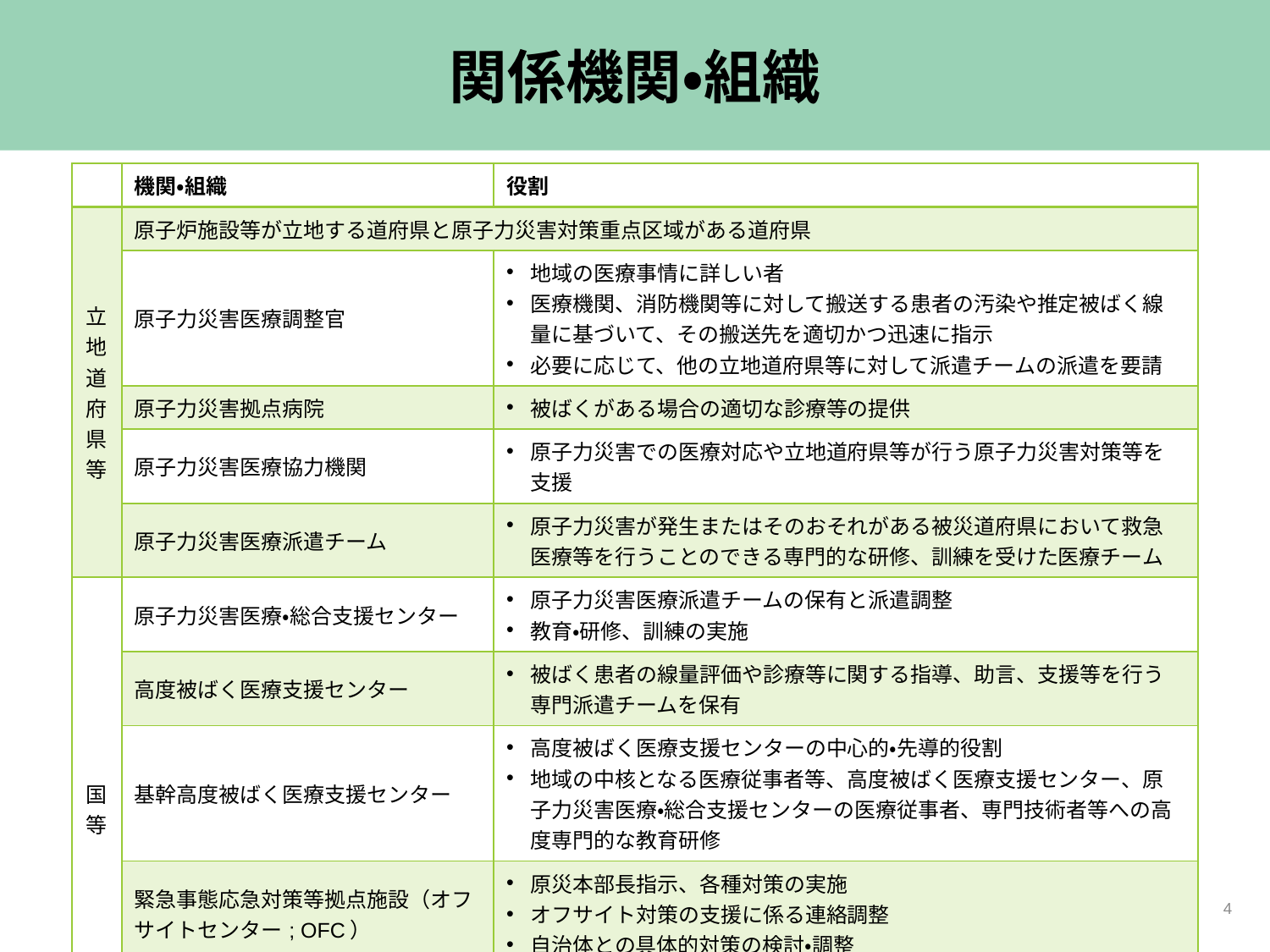

# 関係機関・組織
|  | 機関・組織 | 役割 |
| --- | --- | --- |
| 立地道府県等 | 原子炉施設等が立地する道府県と原子力災害対策重点区域がある道府県 |  |
|  | 原子力災害医療調整官 | 地域の医療事情に詳しい者 医療機関、消防機関等に対して搬送する患者の汚染や推定被ばく線量に基づいて、その搬送先を適切かつ迅速に指示 必要に応じて、他の立地道府県等に対して派遣チームの派遣を要請 |
|  | 原子力災害拠点病院 | 被ばくがある場合の適切な診療等の提供 |
|  | 原子力災害医療協力機関 | 原子力災害での医療対応や立地道府県等が行う原子力災害対策等を支援 |
|  | 原子力災害医療派遣チーム | 原子力災害が発生またはそのおそれがある被災道府県において救急医療等を行うことのできる専門的な研修、訓練を受けた医療チーム |
| 国等 | 原子力災害医療・総合支援センター | 原子力災害医療派遣チームの保有と派遣調整 教育・研修、訓練の実施 |
|  | 高度被ばく医療支援センター | 被ばく患者の線量評価や診療等に関する指導、助言、支援等を行う専門派遣チームを保有 |
|  | 基幹高度被ばく医療支援センター | 高度被ばく医療支援センターの中心的・先導的役割 地域の中核となる医療従事者等、高度被ばく医療支援センター、原子力災害医療・総合支援センターの医療従事者、専門技術者等への高度専門的な教育研修 |
|  | 緊急事態応急対策等拠点施設（オフサイトセンター; OFC） | 原災本部長指示、各種対策の実施 オフサイト対策の支援に係る連絡調整 自治体との具体的対策の検討・調整 |
|  | 原子力規制庁緊急時対応セ ンター（ERC） | 官邸の意思決定を支える情報分析、現地の対応状況のフォローアップ |
4